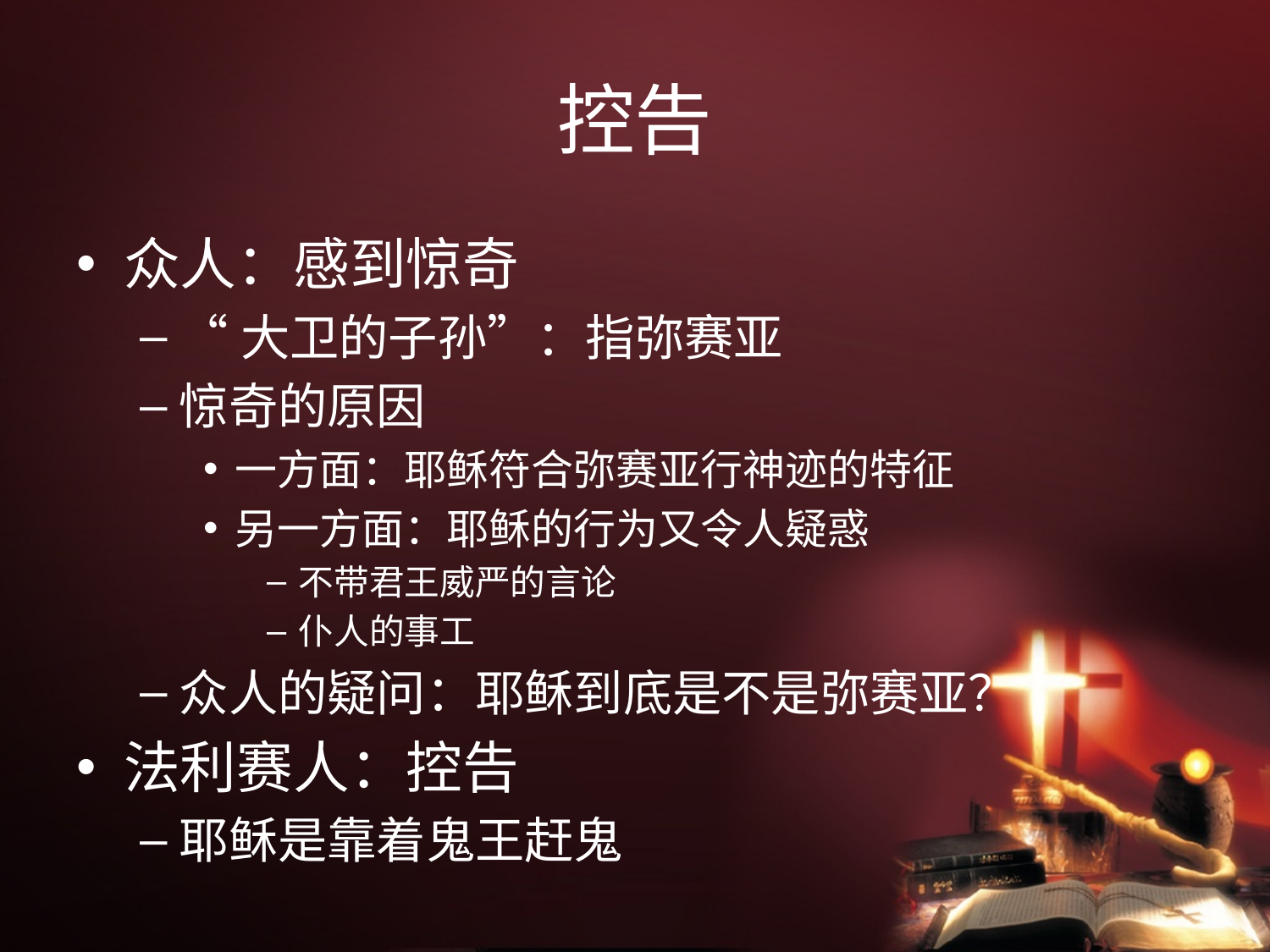

# 控告
众人：感到惊奇
“大卫的子孙”：指弥赛亚
惊奇的原因
一方面：耶稣符合弥赛亚行神迹的特征
另一方面：耶稣的行为又令人疑惑
不带君王威严的言论
仆人的事工
众人的疑问：耶稣到底是不是弥赛亚？
法利赛人：控告
耶稣是靠着鬼王赶鬼